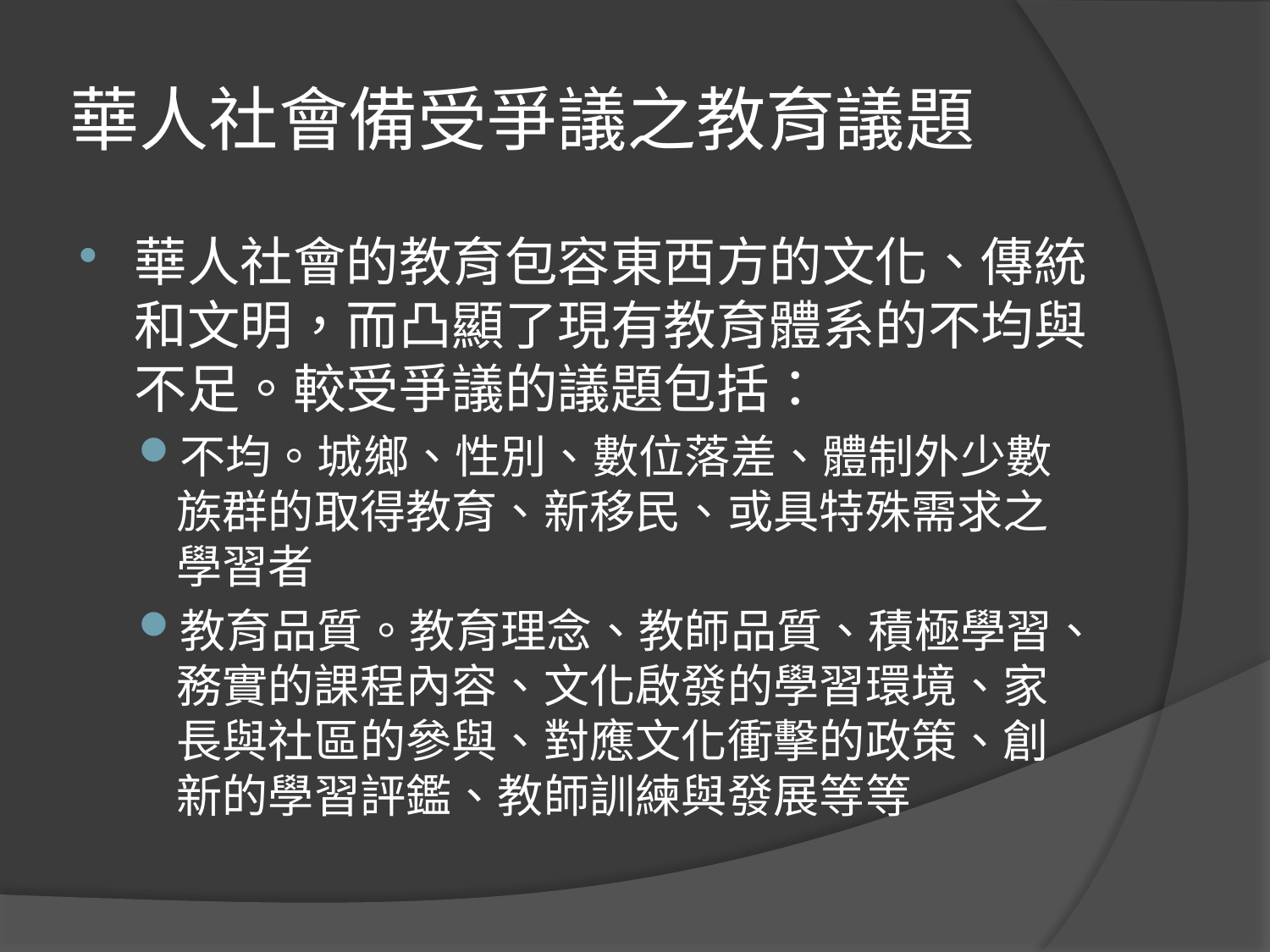

# 華人社會備受爭議之教育議題
華人社會的教育包容東西方的文化、傳統和文明，而凸顯了現有教育體系的不均與不足。較受爭議的議題包括：
不均。城鄉、性別、數位落差、體制外少數族群的取得教育、新移民、或具特殊需求之學習者
教育品質。教育理念、教師品質、積極學習、務實的課程內容、文化啟發的學習環境、家長與社區的參與、對應文化衝擊的政策、創新的學習評鑑、教師訓練與發展等等